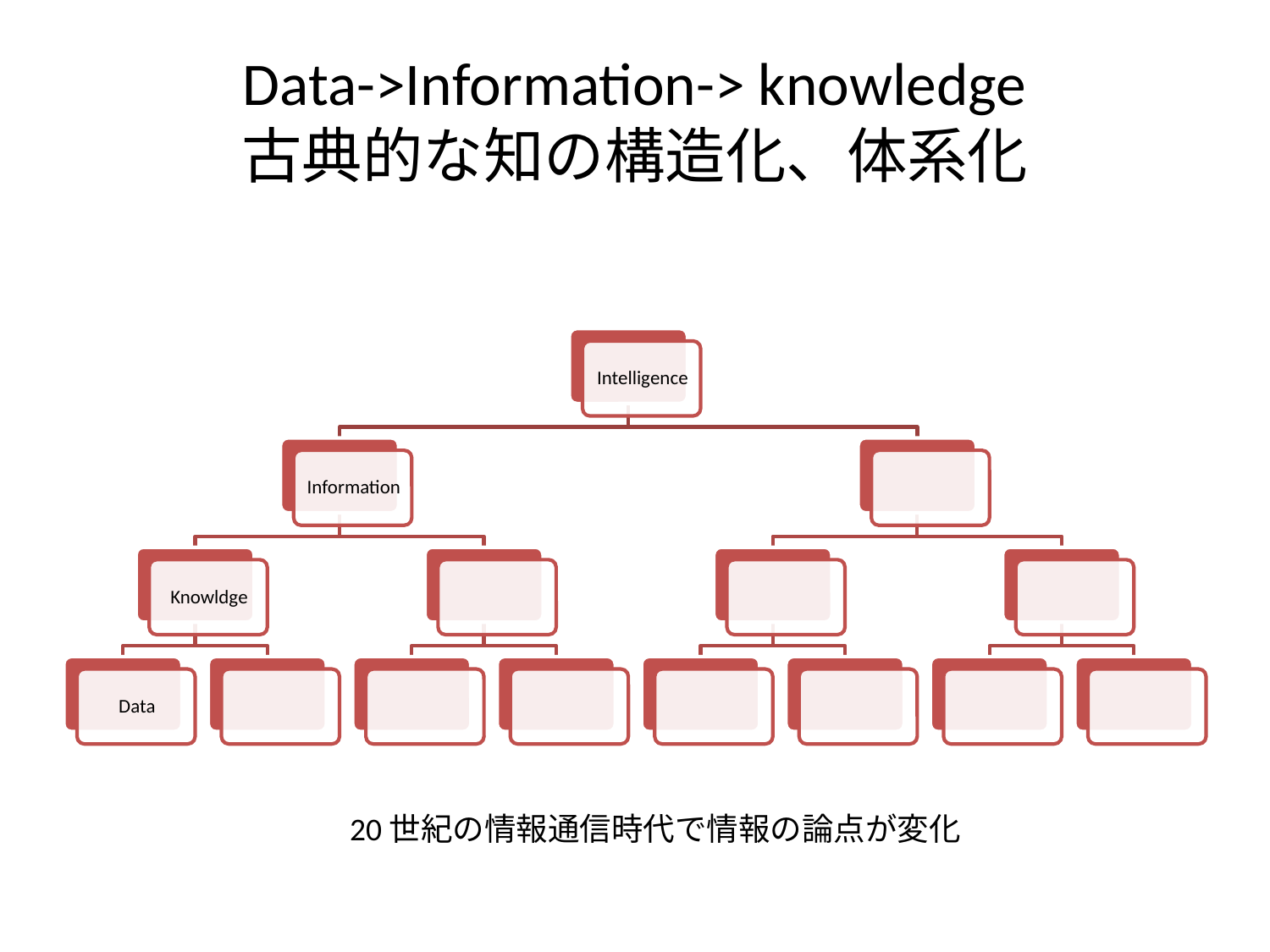

# Data->Information-> knowledge 古典的な知の構造化、体系化
Intelligence
Information
Knowldge
Data

20世紀の情報通信時代で情報の論点が変化